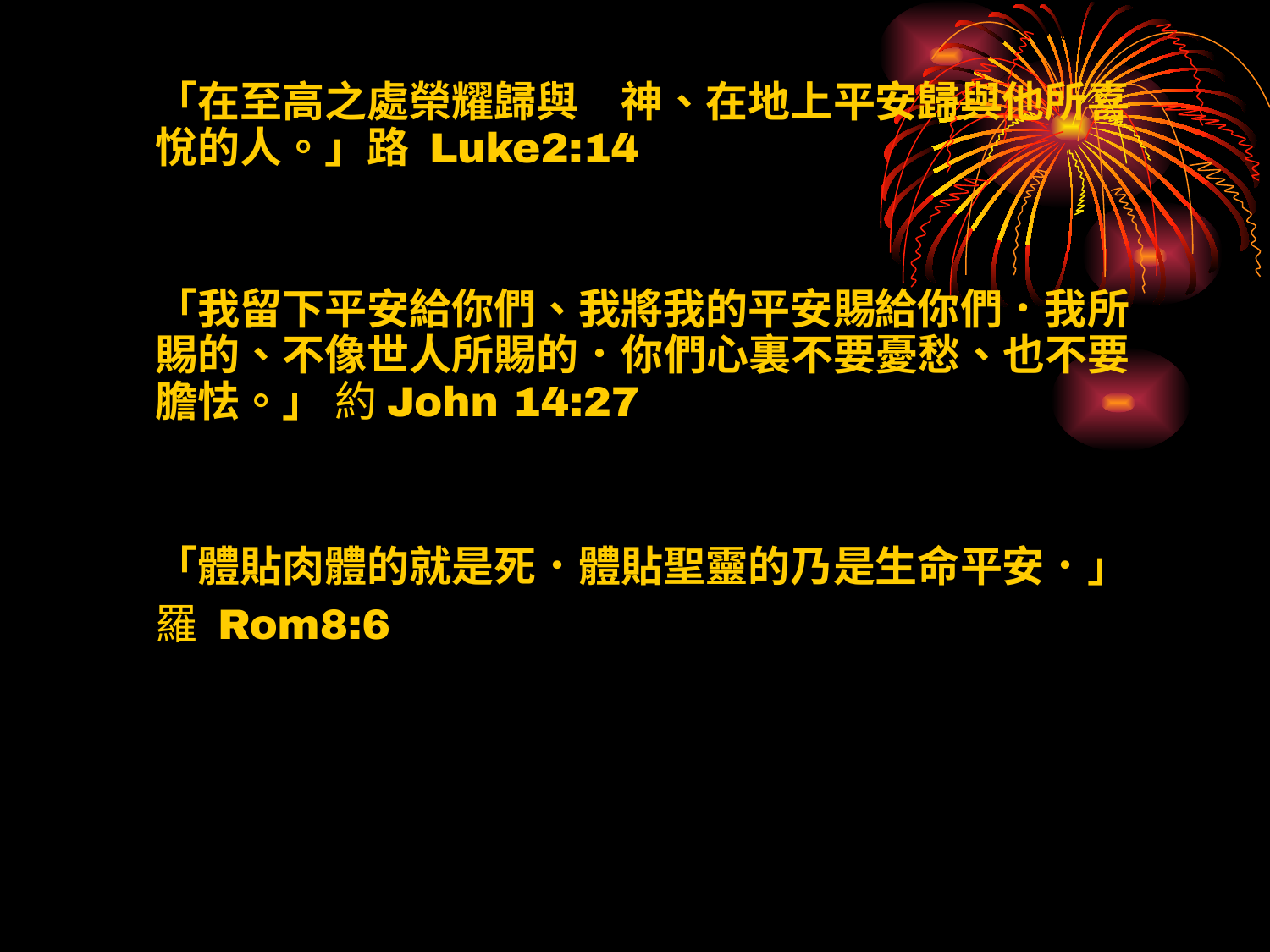

「在至高之處榮耀歸與　神、在地上平安歸與他所喜悅的人。」路 Luke2:14

「我留下平安給你們、我將我的平安賜給你們．我所賜的、不像世人所賜的．你們心裏不要憂愁、也不要膽怯。」 約John 14:27

「體貼肉體的就是死．體貼聖靈的乃是生命平安．」羅 Rom8:6